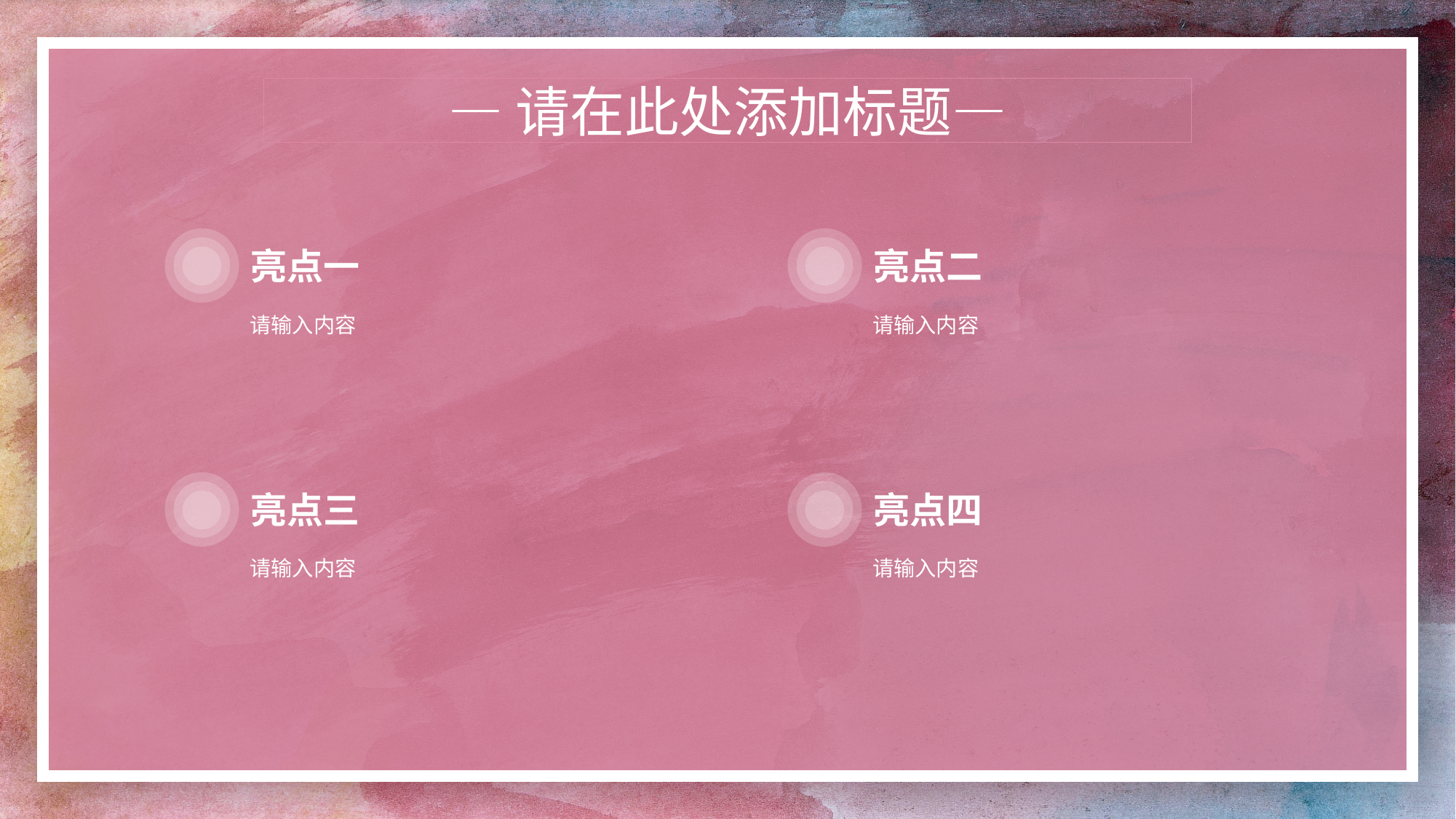

—请在此处添加标题—

亮点一
亮点二
请输入内容
请输入内容

亮点三
亮点四
请输入内容
请输入内容